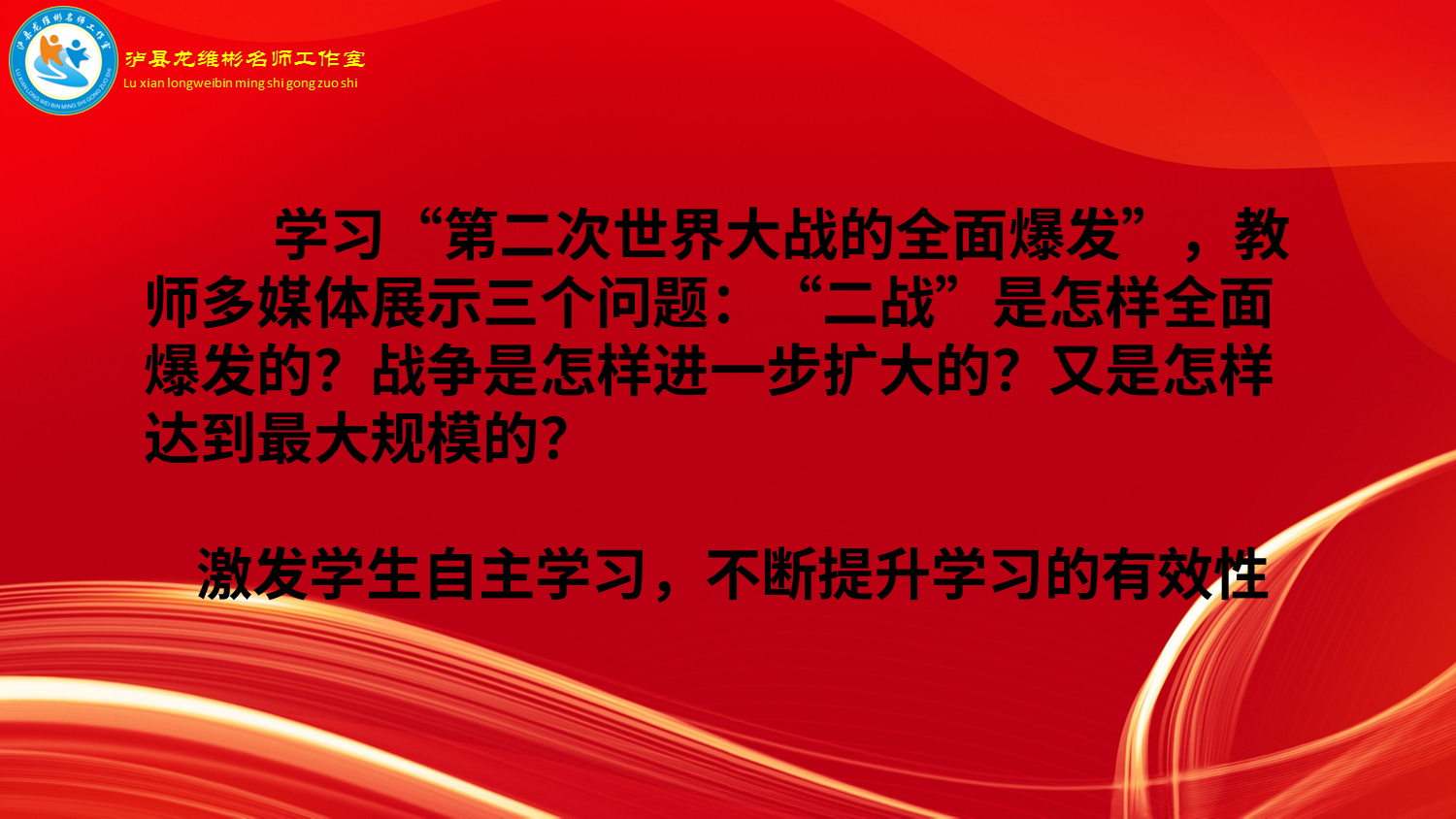

学习“第二次世界大战的全面爆发”，教师多媒体展示三个问题：“二战”是怎样全面爆发的？战争是怎样进一步扩大的？又是怎样达到最大规模的？

   激发学生自主学习，不断提升学习的有效性